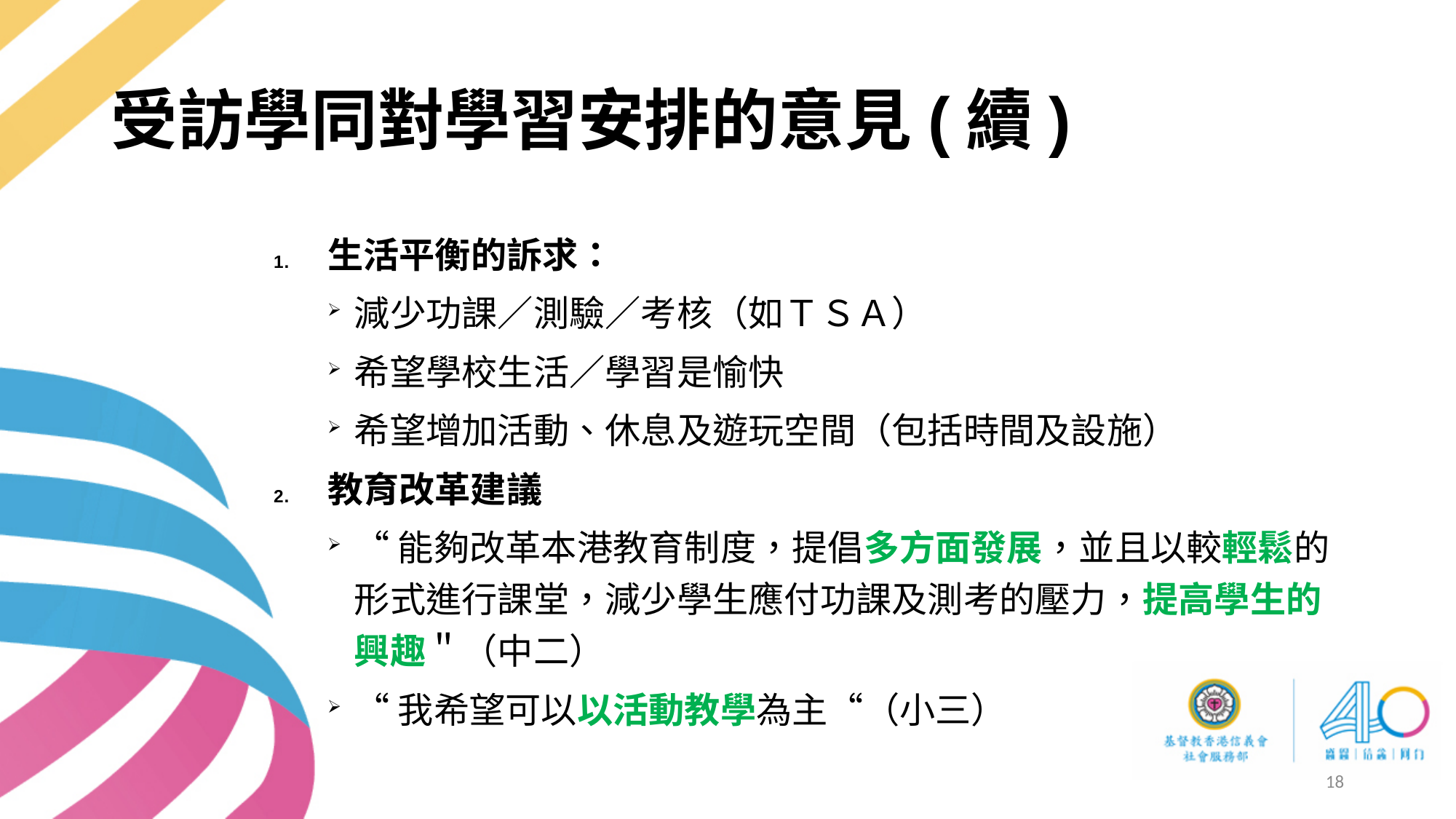

# 受訪學同對學習安排的意見(續)
生活平衡的訴求：
減少功課／測驗／考核（如ＴＳＡ）
希望學校生活／學習是愉快
希望增加活動、休息及遊玩空間（包括時間及設施）
教育改革建議
“能夠改革本港教育制度，提倡多方面發展，並且以較輕鬆的形式進行課堂，減少學生應付功課及測考的壓力，提高學生的興趣＂（中二）
“我希望可以以活動教學為主“（小三）

18